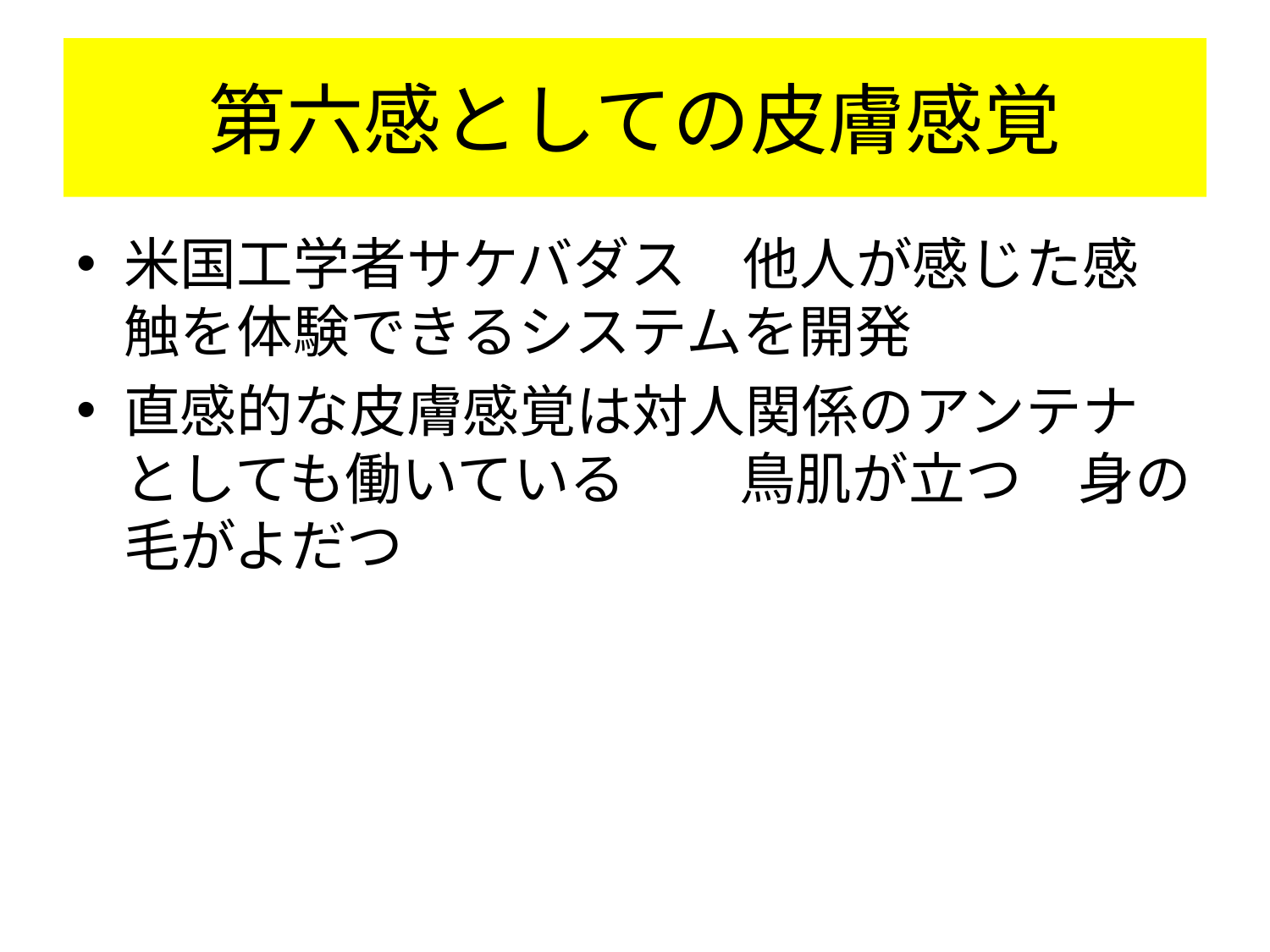

# 第六感としての皮膚感覚
米国工学者サケバダス　他人が感じた感触を体験できるシステムを開発
直感的な皮膚感覚は対人関係のアンテナとしても働いている　　鳥肌が立つ　身の毛がよだつ